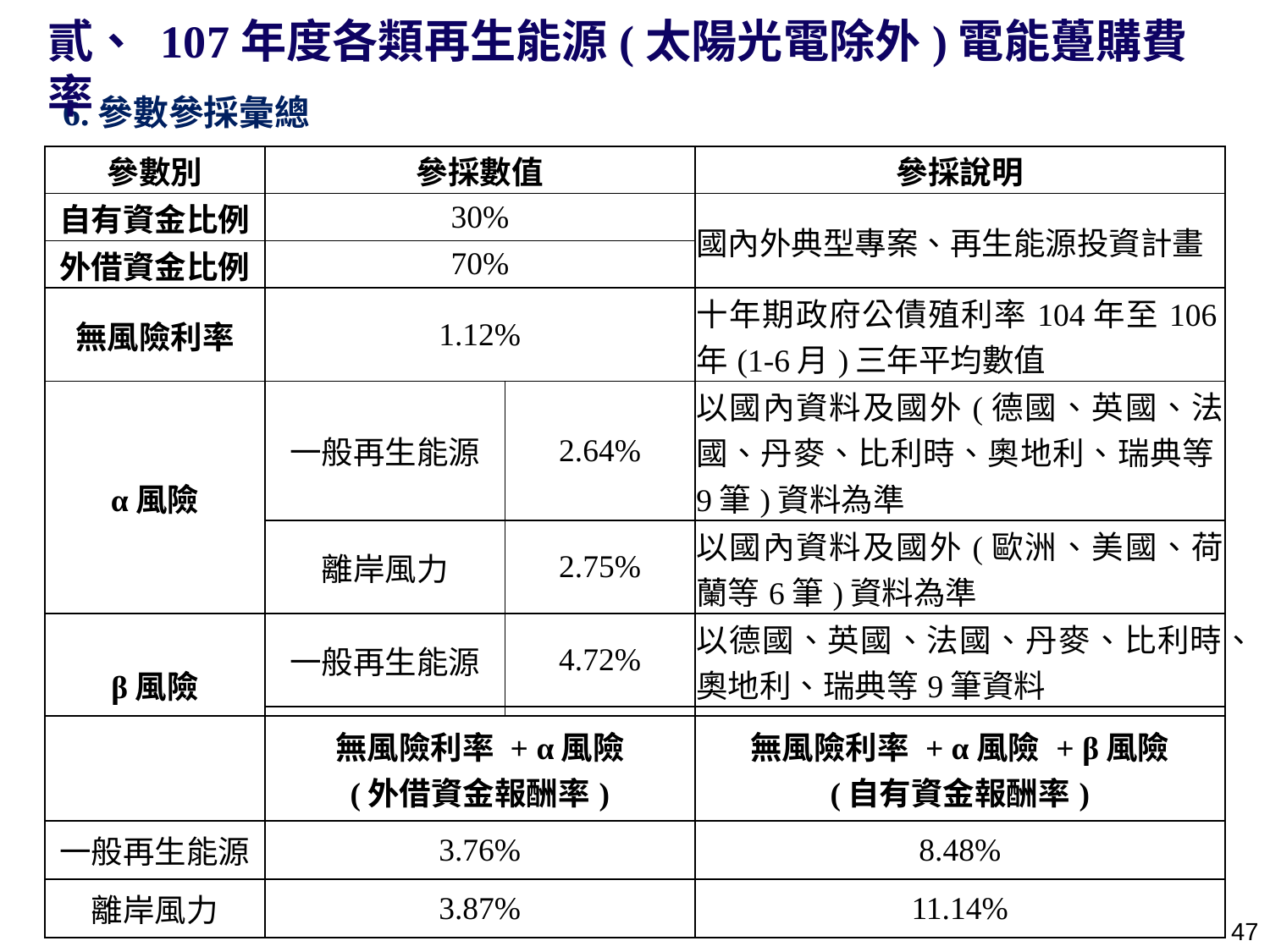

貳、 107年度各類再生能源(太陽光電除外)電能躉購費率
6.參數參採彙總

| 參數別 | 參採數值 |  | 參採說明 |
| --- | --- | --- | --- |
| 自有資金比例 | 30% |  | 國內外典型專案、再生能源投資計畫 |
| 外借資金比例 | 70% |  |  |
| 無風險利率 | 1.12% |  | 十年期政府公債殖利率104年至106年(1-6月)三年平均數值 |
| α風險 | 一般再生能源 | 2.64% | 以國內資料及國外(德國、英國、法國、丹麥、比利時、奧地利、瑞典等9筆)資料為準 |
|  | 離岸風力 | 2.75% | 以國內資料及國外(歐洲、美國、荷蘭等6筆)資料為準 |
| β風險 | 一般再生能源 | 4.72% | 以德國、英國、法國、丹麥、比利時、奧地利、瑞典等9筆資料 |
|  | 離岸風力 | 7.27% | 以英國、美國、比利時、荷蘭等8筆資料 |
|  | 無風險利率 + α風險 (外借資金報酬率) | 無風險利率 + α風險 + β風險 (自有資金報酬率) |
| --- | --- | --- |
| 一般再生能源 | 3.76% | 8.48% |
| 離岸風力 | 3.87% | 11.14% |
47